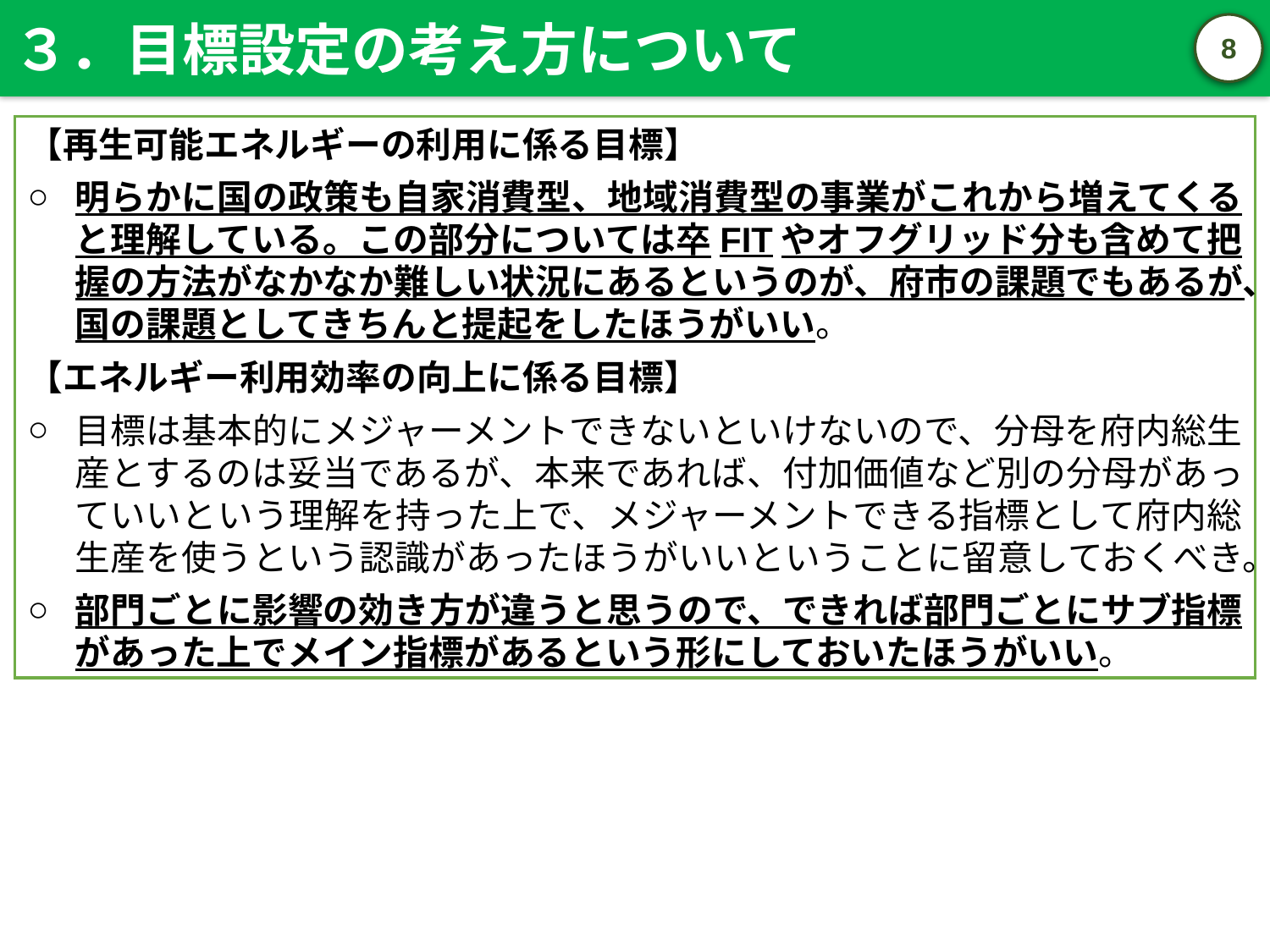

３．目標設定の考え方について
8
【再生可能エネルギーの利用に係る目標】
明らかに国の政策も自家消費型、地域消費型の事業がこれから増えてくると理解している。この部分については卒FITやオフグリッド分も含めて把握の方法がなかなか難しい状況にあるというのが、府市の課題でもあるが、国の課題としてきちんと提起をしたほうがいい。
【エネルギー利用効率の向上に係る目標】
目標は基本的にメジャーメントできないといけないので、分母を府内総生産とするのは妥当であるが、本来であれば、付加価値など別の分母があっていいという理解を持った上で、メジャーメントできる指標として府内総生産を使うという認識があったほうがいいということに留意しておくべき。
部門ごとに影響の効き方が違うと思うので、できれば部門ごとにサブ指標があった上でメイン指標があるという形にしておいたほうがいい。